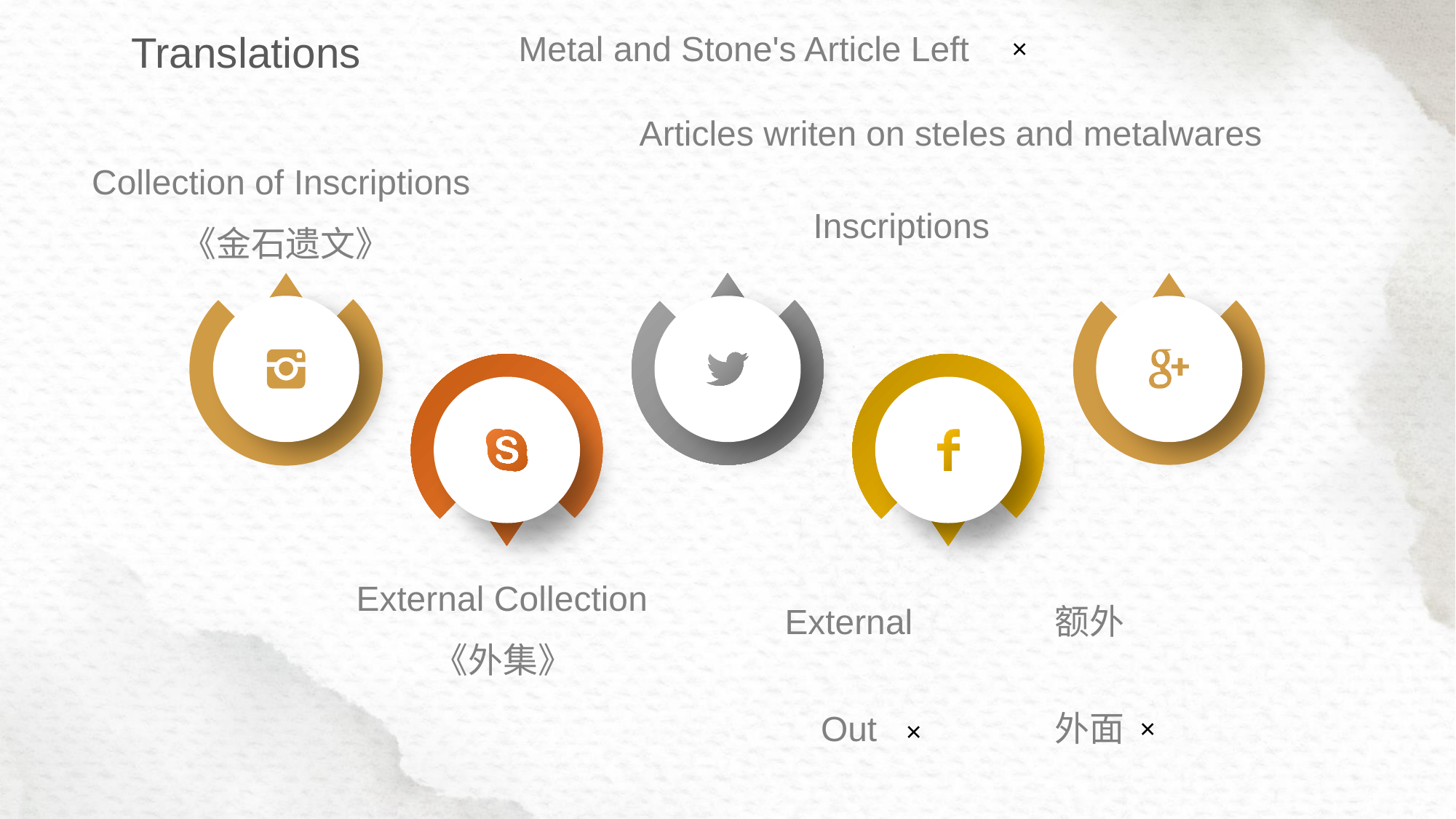

Translations
Metal and Stone's Article Left
×
 Articles writen on steles and metalwares
Collection of Inscriptions
《金石遗文》
 Inscriptions

External Collection
《外集》
 External
额外
Out
外面
×
×